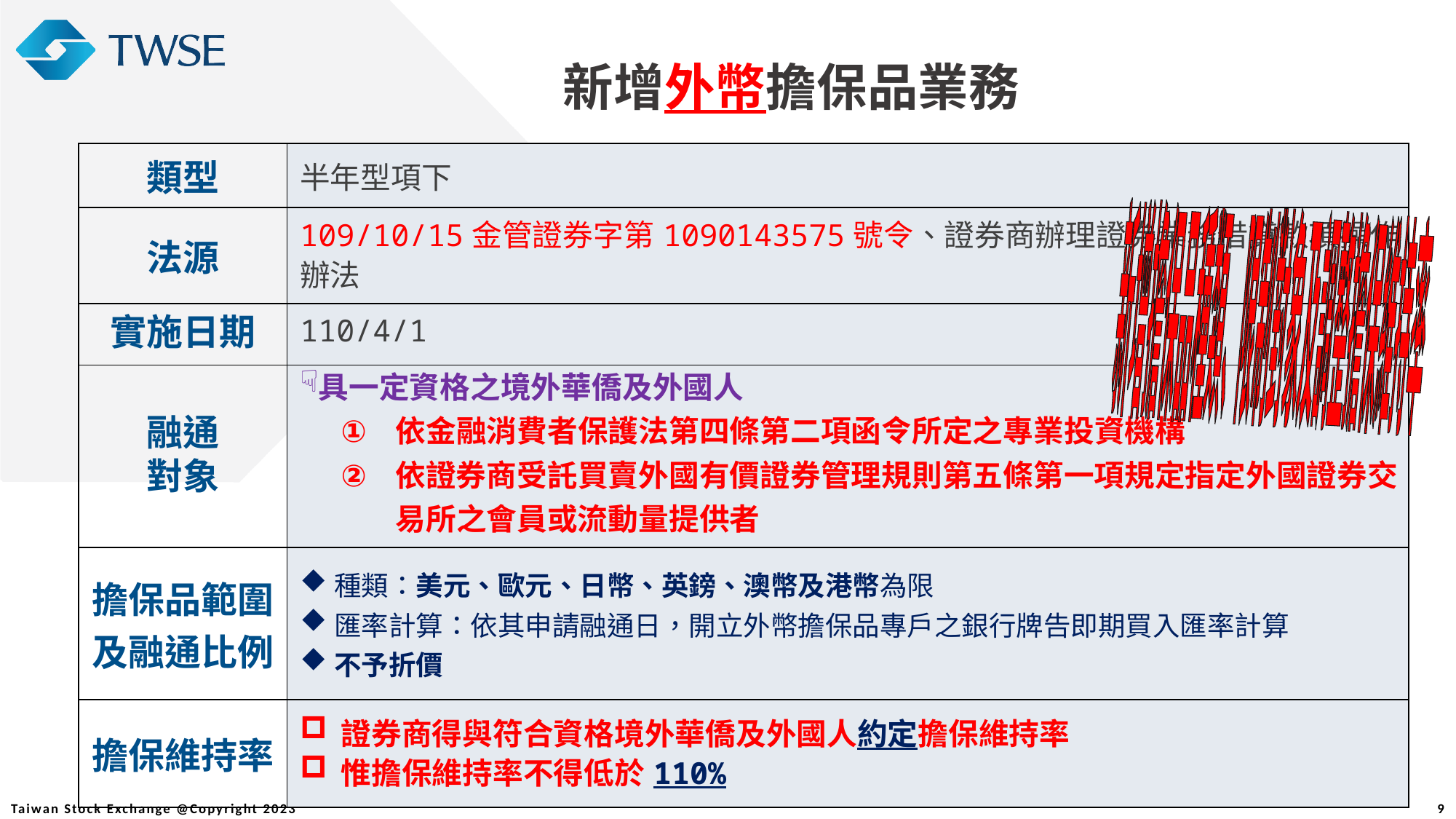

新增外幣擔保品業務

| 類型 | 半年型項下 |
| --- | --- |
| 法源 | 109/10/15金管證券字第1090143575號令、證券商辦理證券業務借貸款項操作辦法 |
| 實施日期 | 110/4/1 |
| 融通 對象 | 具一定資格之境外華僑及外國人 依金融消費者保護法第四條第二項函令所定之專業投資機構 依證券商受託買賣外國有價證券管理規則第五條第一項規定指定外國證券交易所之會員或流動量提供者 |
| 擔保品範圍及融通比例 | 種類：美元、歐元、日幣、英鎊、澳幣及港幣為限 匯率計算：依其申請融通日，開立外幣擔保品專戶之銀行牌告即期買入匯率計算 不予折價 |
| 擔保維持率 | 證券商得與符合資格境外華僑及外國人約定擔保維持率 惟擔保維持率不得低於110% |
新增擔保品種類、限制對象及調整擔保維持率
9